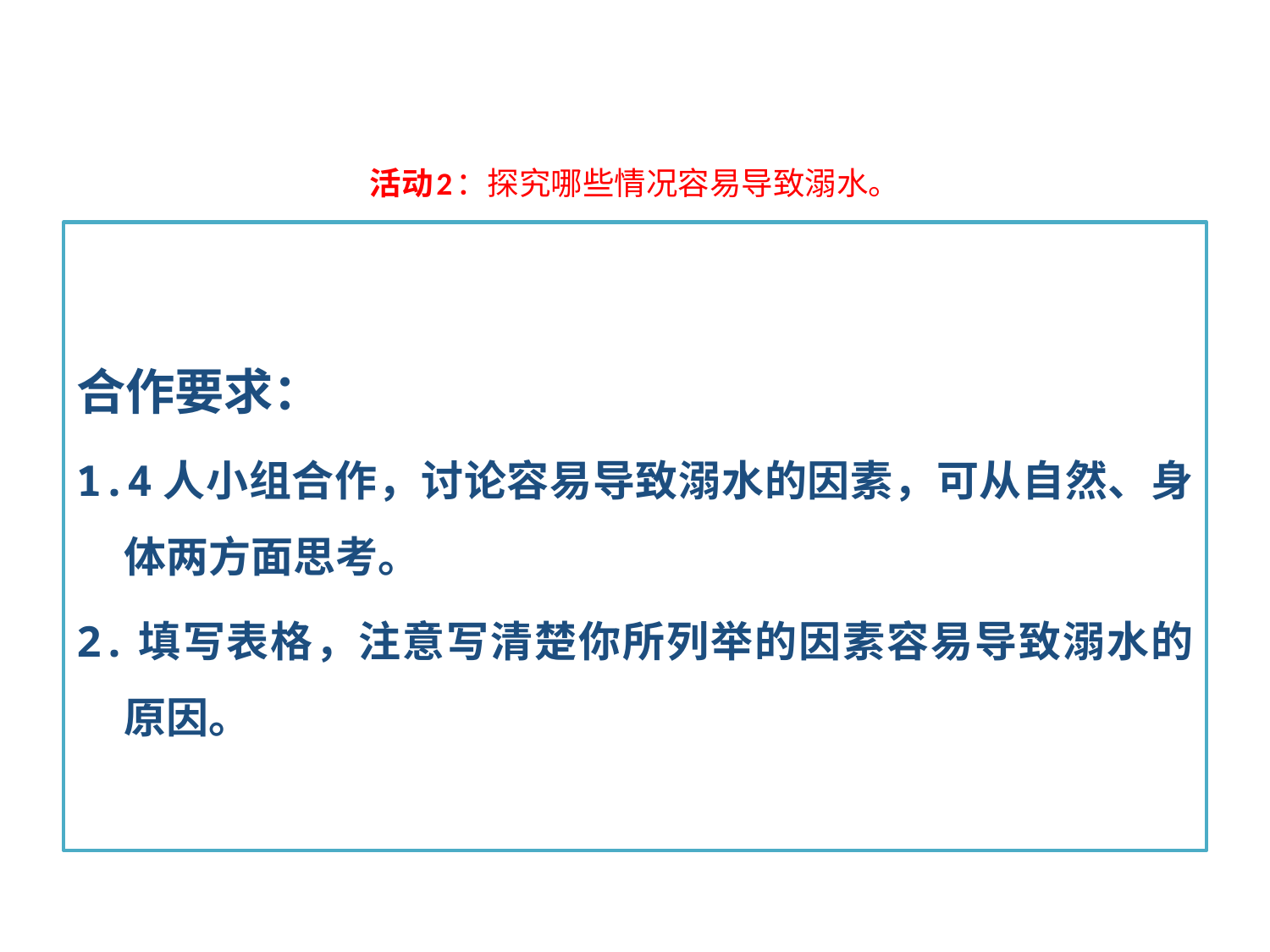

# 活动2：探究哪些情况容易导致溺水。
合作要求：
1.4人小组合作，讨论容易导致溺水的因素，可从自然、身体两方面思考。
2.填写表格，注意写清楚你所列举的因素容易导致溺水的原因。